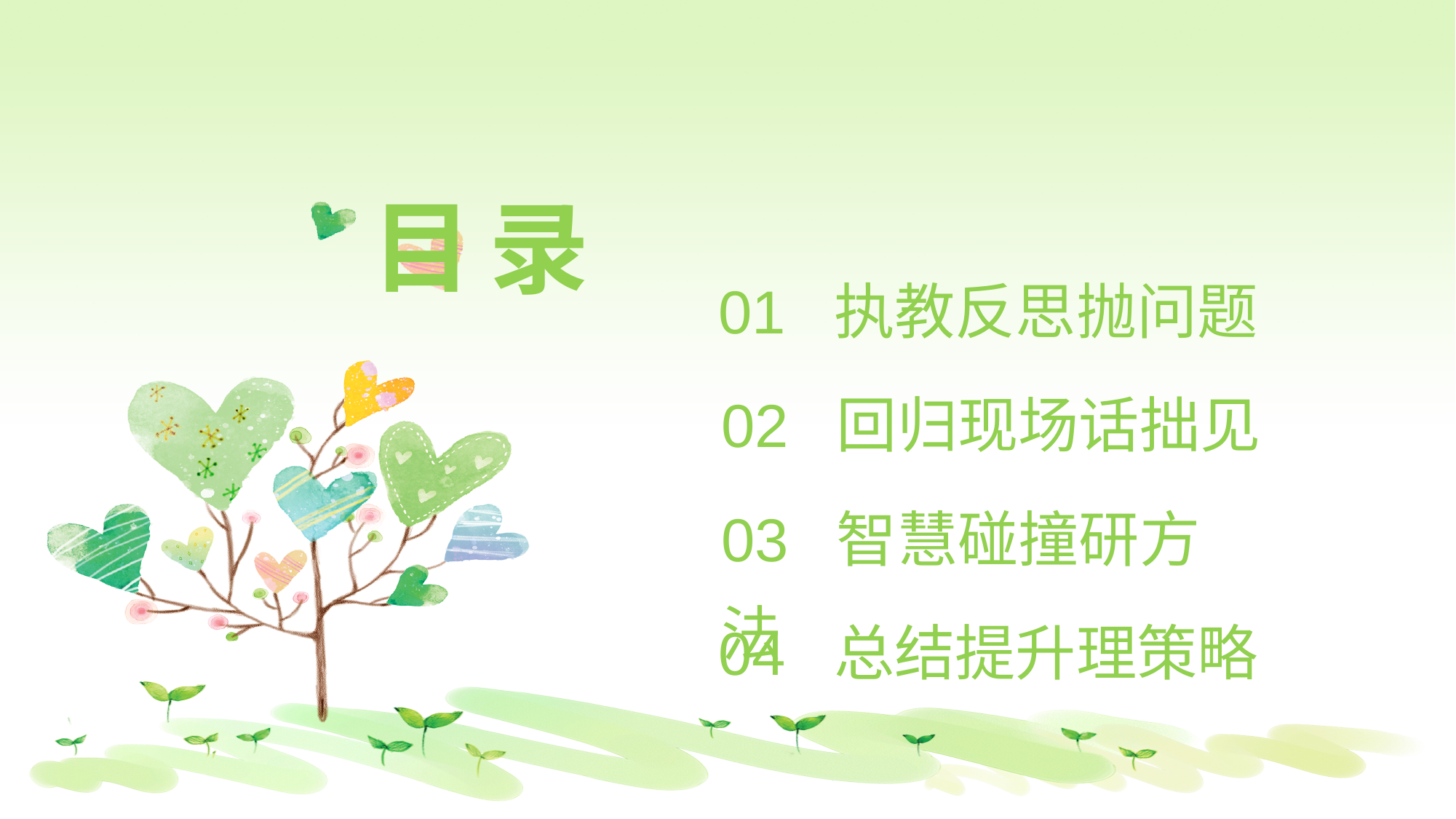

目
录
01  执教反思抛问题
02  回归现场话拙见
03  智慧碰撞研方法
04  总结提升理策略